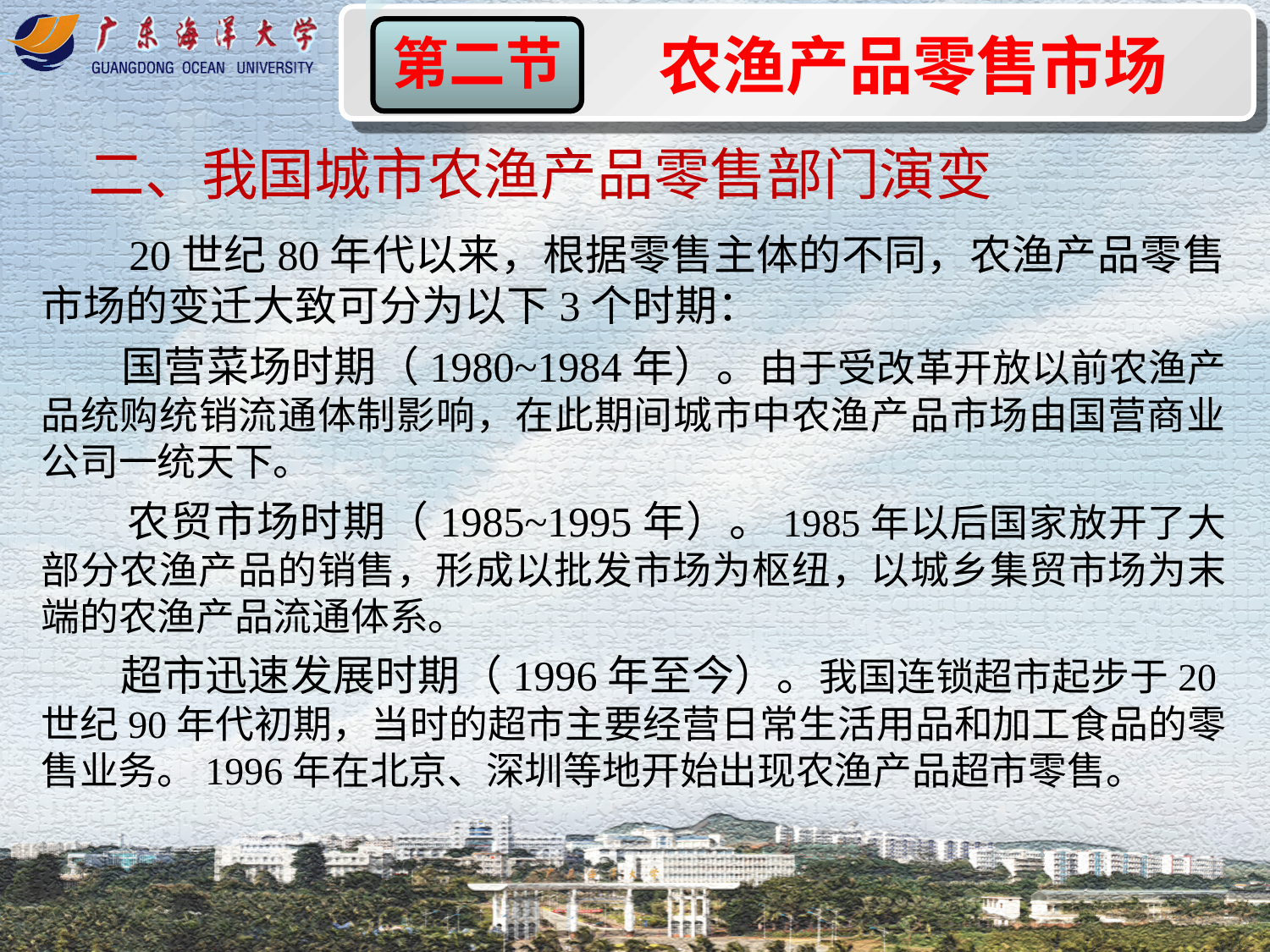

农渔产品零售市场

第二节
二、我国城市农渔产品零售部门演变
        20世纪80年代以来，根据零售主体的不同，农渔产品零售市场的变迁大致可分为以下3个时期：
        国营菜场时期（1980~1984年）。由于受改革开放以前农渔产品统购统销流通体制影响，在此期间城市中农渔产品市场由国营商业公司一统天下。
        农贸市场时期（1985~1995年）。1985年以后国家放开了大部分农渔产品的销售，形成以批发市场为枢纽，以城乡集贸市场为末端的农渔产品流通体系。
        超市迅速发展时期（1996年至今）。我国连锁超市起步于20世纪90年代初期，当时的超市主要经营日常生活用品和加工食品的零售业务。1996年在北京、深圳等地开始出现农渔产品超市零售。